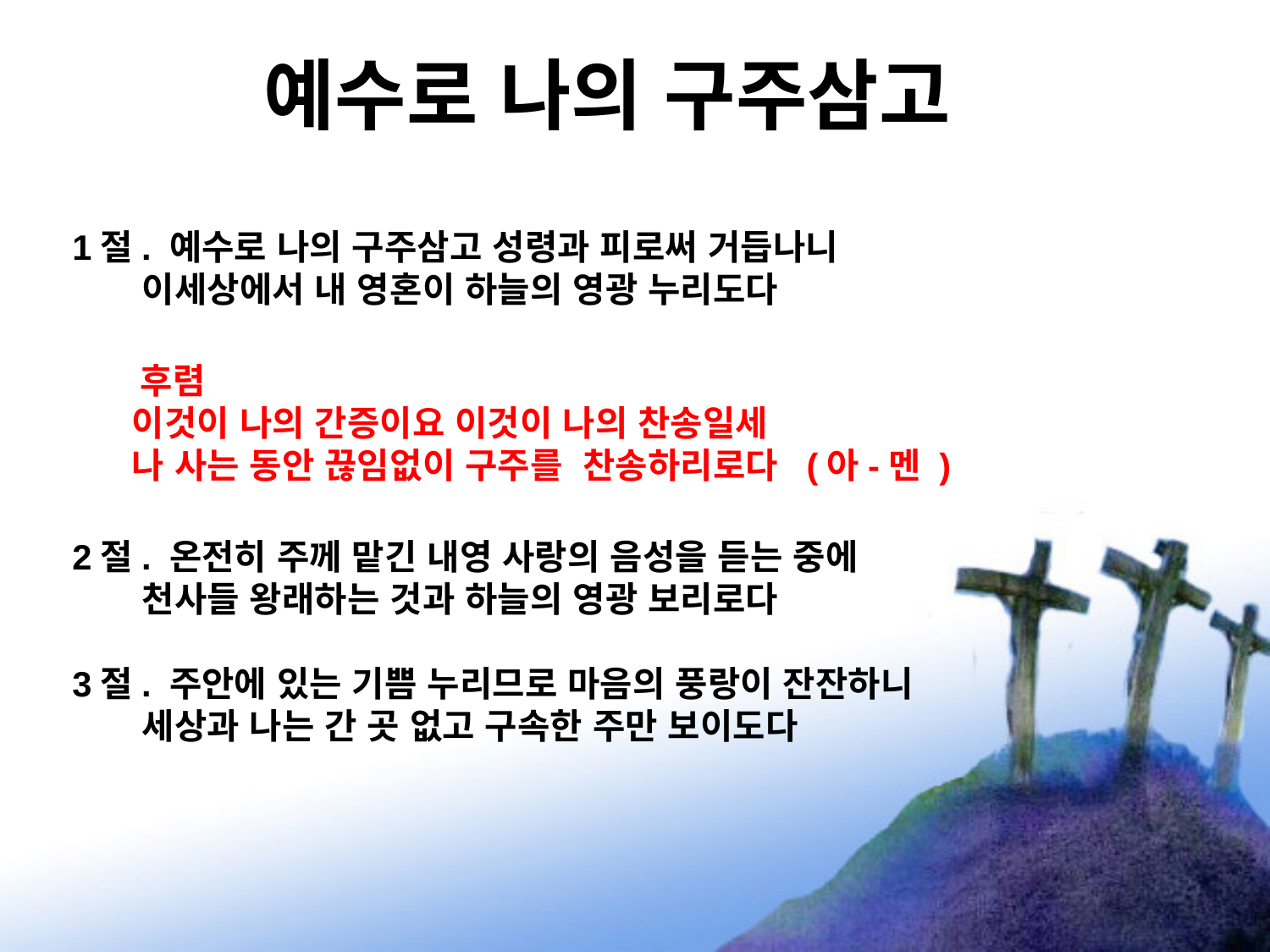

# 예수로 나의 구주삼고
1절. 예수로 나의 구주삼고 성령과 피로써 거듭나니
       이세상에서 내 영혼이 하늘의 영광 누리도다
      후렴
      이것이 나의 간증이요 이것이 나의 찬송일세
      나 사는 동안 끊임없이 구주를  찬송하리로다  (아-멘 )
2절. 온전히 주께 맡긴 내영 사랑의 음성을 듣는 중에
       천사들 왕래하는 것과 하늘의 영광 보리로다
3절. 주안에 있는 기쁨 누리므로 마음의 풍랑이 잔잔하니
       세상과 나는 간 곳 없고 구속한 주만 보이도다